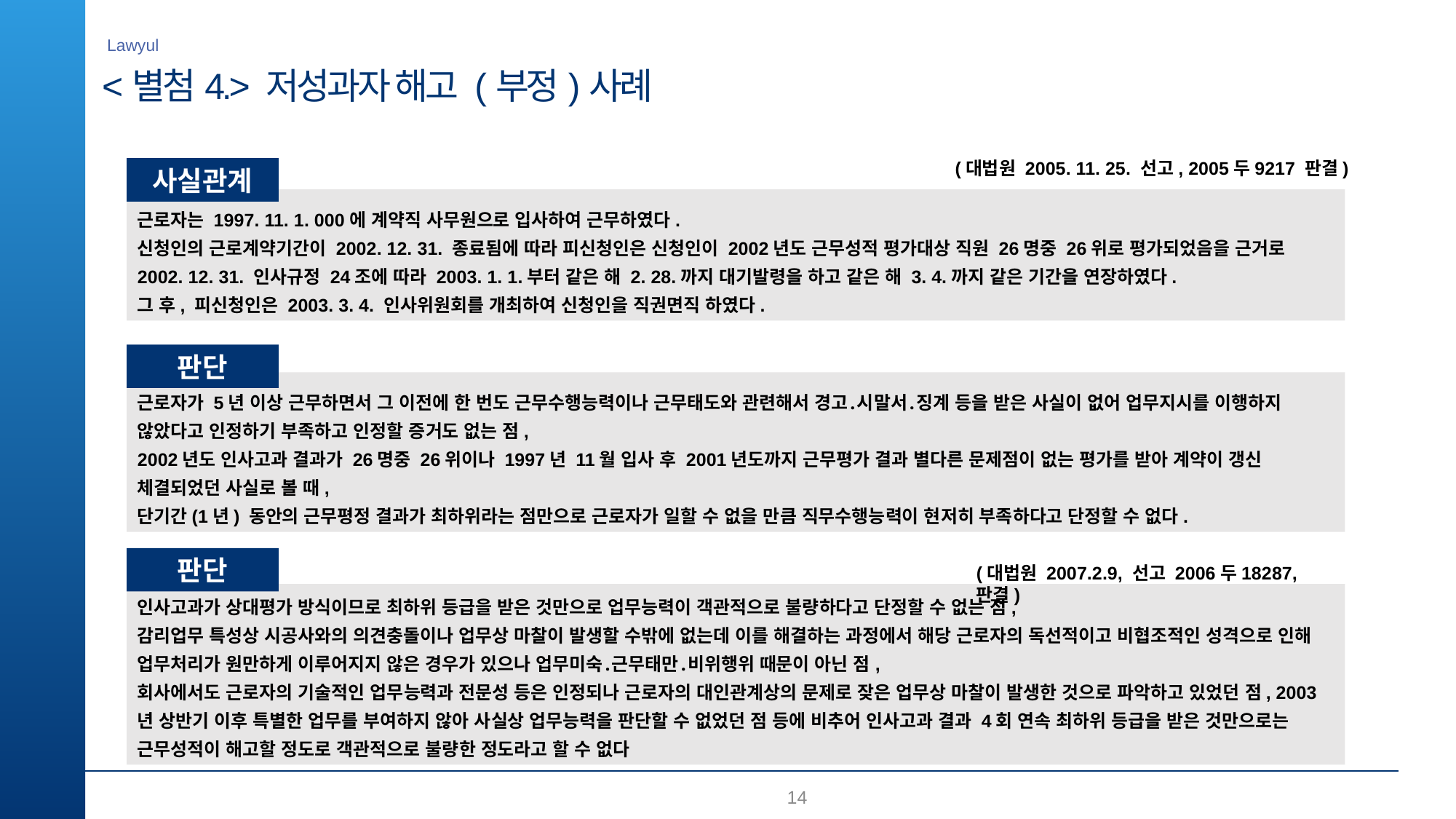

<별첨4.> 저성과자 해고 (부정)사례
(대법원 2005. 11. 25. 선고, 2005두9217 판결)
사실관계

근로자는 1997. 11. 1. 000에 계약직 사무원으로 입사하여 근무하였다.
신청인의 근로계약기간이 2002. 12. 31. 종료됨에 따라 피신청인은 신청인이 2002년도 근무성적 평가대상 직원 26명중 26위로 평가되었음을 근거로 2002. 12. 31. 인사규정 24조에 따라 2003. 1. 1.부터 같은 해 2. 28.까지 대기발령을 하고 같은 해 3. 4.까지 같은 기간을 연장하였다.
그 후, 피신청인은 2003. 3. 4. 인사위원회를 개최하여 신청인을 직권면직 하였다.
판단

근로자가 5년 이상 근무하면서 그 이전에 한 번도 근무수행능력이나 근무태도와 관련해서 경고․시말서․징계 등을 받은 사실이 없어 업무지시를 이행하지 않았다고 인정하기 부족하고 인정할 증거도 없는 점,
2002년도 인사고과 결과가 26명중 26위이나 1997년 11월 입사 후 2001년도까지 근무평가 결과 별다른 문제점이 없는 평가를 받아 계약이 갱신 체결되었던 사실로 볼 때,
단기간(1년) 동안의 근무평정 결과가 최하위라는 점만으로 근로자가 일할 수 없을 만큼 직무수행능력이 현저히 부족하다고 단정할 수 없다.
판단
(대법원 2007.2.9, 선고 2006두18287, 판결)
인사고과가 상대평가 방식이므로 최하위 등급을 받은 것만으로 업무능력이 객관적으로 불량하다고 단정할 수 없는 점,
감리업무 특성상 시공사와의 의견충돌이나 업무상 마찰이 발생할 수밖에 없는데 이를 해결하는 과정에서 해당 근로자의 독선적이고 비협조적인 성격으로 인해 업무처리가 원만하게 이루어지지 않은 경우가 있으나 업무미숙․근무태만․비위행위 때문이 아닌 점,
회사에서도 근로자의 기술적인 업무능력과 전문성 등은 인정되나 근로자의 대인관계상의 문제로 잦은 업무상 마찰이 발생한 것으로 파악하고 있었던 점, 2003년 상반기 이후 특별한 업무를 부여하지 않아 사실상 업무능력을 판단할 수 없었던 점 등에 비추어 인사고과 결과 4회 연속 최하위 등급을 받은 것만으로는 근무성적이 해고할 정도로 객관적으로 불량한 정도라고 할 수 없다